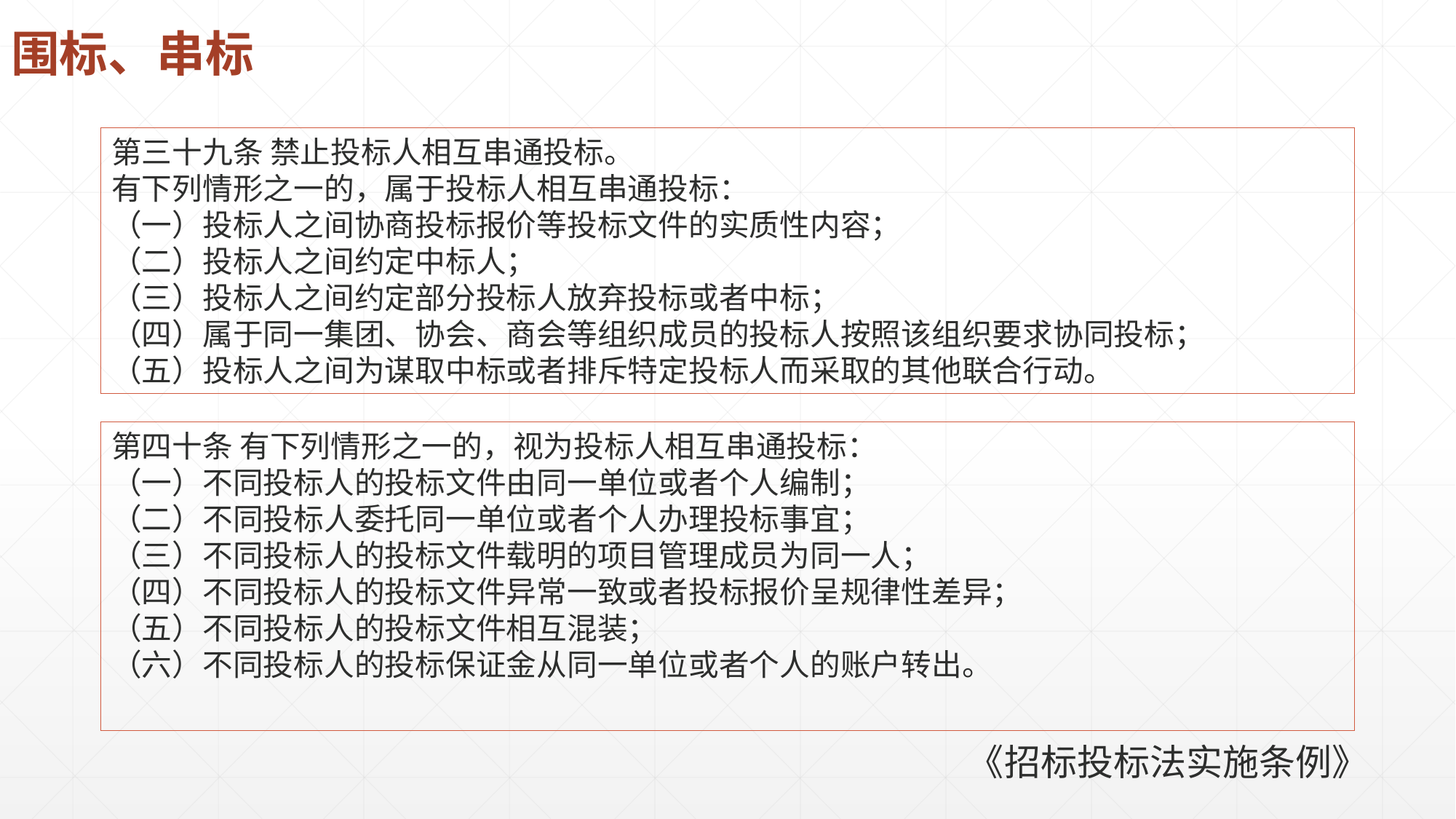

围标、串标
第三十九条 禁止投标人相互串通投标。
有下列情形之一的，属于投标人相互串通投标：
（一）投标人之间协商投标报价等投标文件的实质性内容；
（二）投标人之间约定中标人；
（三）投标人之间约定部分投标人放弃投标或者中标；
（四）属于同一集团、协会、商会等组织成员的投标人按照该组织要求协同投标；
（五）投标人之间为谋取中标或者排斥特定投标人而采取的其他联合行动。
第四十条 有下列情形之一的，视为投标人相互串通投标：
（一）不同投标人的投标文件由同一单位或者个人编制；
（二）不同投标人委托同一单位或者个人办理投标事宜；
（三）不同投标人的投标文件载明的项目管理成员为同一人；
（四）不同投标人的投标文件异常一致或者投标报价呈规律性差异；
（五）不同投标人的投标文件相互混装；
（六）不同投标人的投标保证金从同一单位或者个人的账户转出。

《招标投标法实施条例》